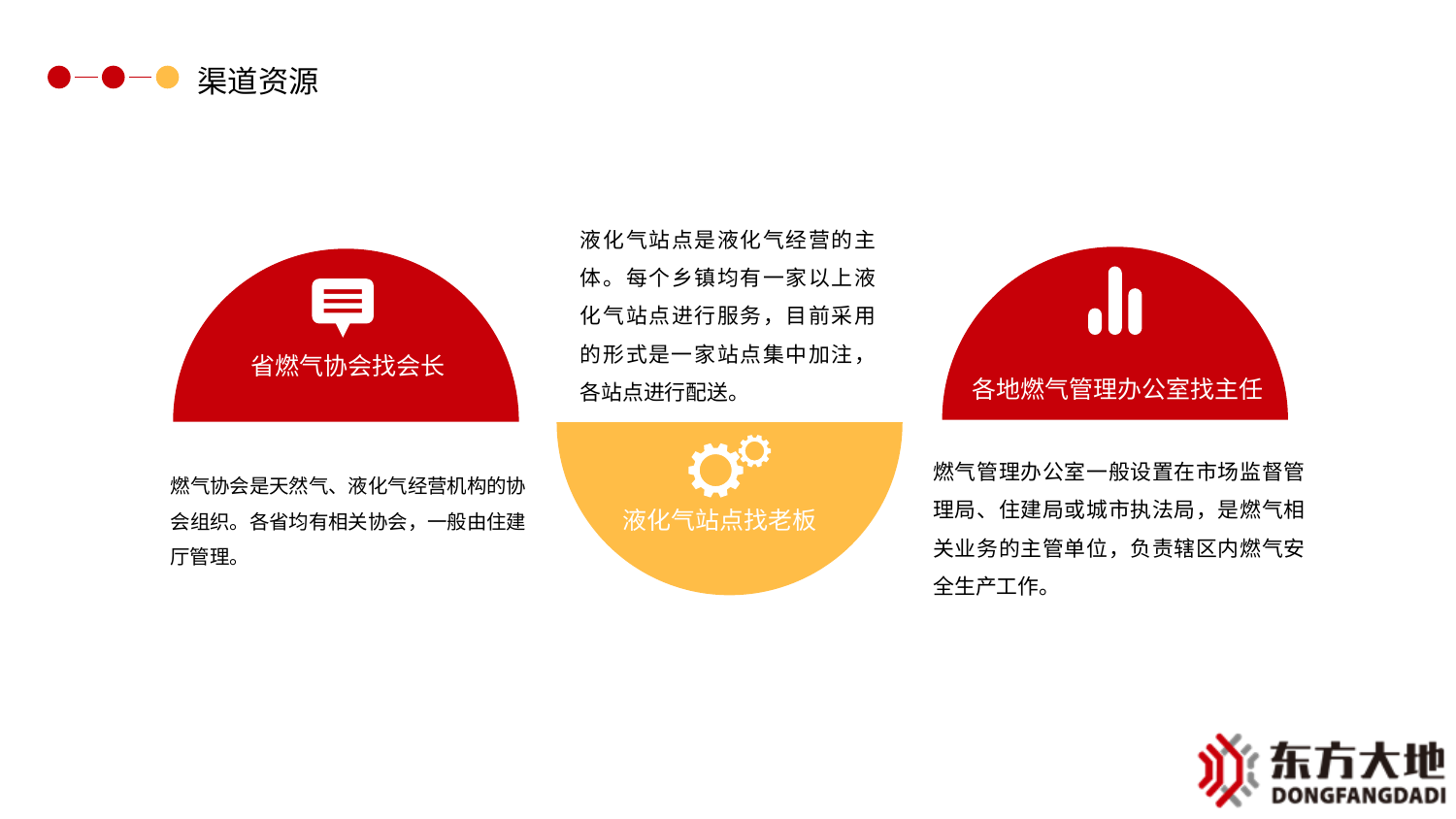

渠道资源

液化气站点是液化气经营的主体。每个乡镇均有一家以上液化气站点进行服务，目前采用的形式是一家站点集中加注，各站点进行配送。

省燃气协会找会长
各地燃气管理办公室找主任

燃气管理办公室一般设置在市场监督管理局、住建局或城市执法局，是燃气相关业务的主管单位，负责辖区内燃气安全生产工作。
燃气协会是天然气、液化气经营机构的协会组织。各省均有相关协会，一般由住建厅管理。
液化气站点找老板